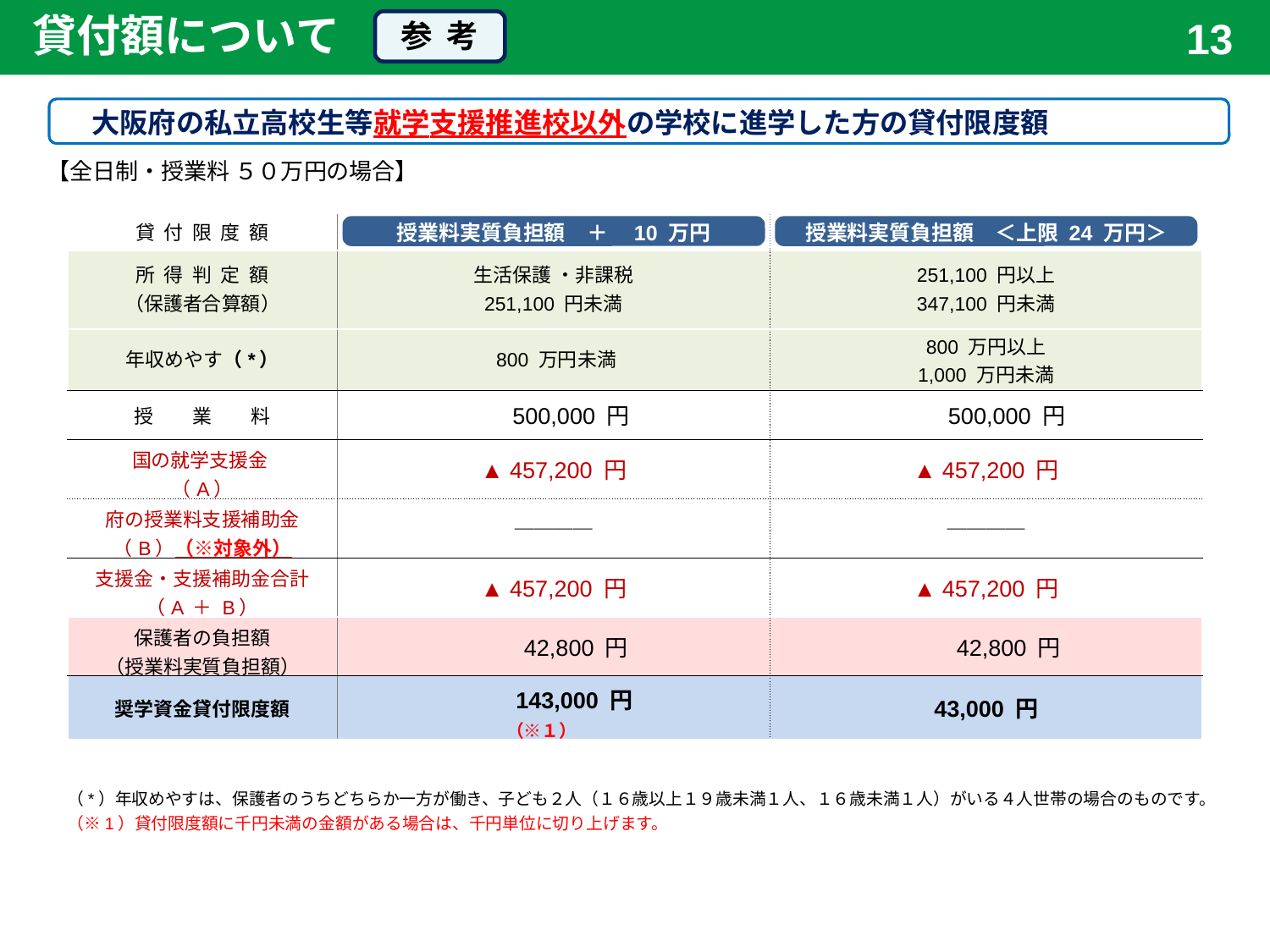

貸付額について
13
参  考
　大阪府の私立高校生等就学支援推進校以外の学校に進学した方の貸付限度額
【全日制・授業料 ５０万円の場合】
| 貸 付 限 度 額 |  |  |
| --- | --- | --- |
| 所 得 判 定 額 （保護者合算額） | 生活保護 ・非課税 251,100 円未満 | 251,100 円以上 347,100 円未満 |
| 年収めやす（\*） | 800 万円未満 | 800 万円以上 1,000 万円未満 |
| 授　　業　　料 | 500,000 円 | 500,000 円 |
| 国の就学支援金 （A） | ▲ 457,200 円 | ▲ 457,200 円 |
| 府の授業料支援補助金 （B）（※対象外） | ―――― | ―――― |
| 支援金・支援補助金合計 （A ＋ B） | ▲ 457,200 円 | ▲ 457,200 円 |
| 保護者の負担額 （授業料実質負担額） | 42,800 円 | 42,800 円 |
| 奨学資金貸付限度額 | 143,000 円 （※１） | 43,000 円 |
授業料実質負担額　＜上限 24 万円＞
授業料実質負担額　＋　10 万円
（*）年収めやすは、保護者のうちどちらか一方が働き、子ども２人（１６歳以上１９歳未満１人、１６歳未満１人）がいる４人世帯の場合のものです。

（※1）貸付限度額に千円未満の金額がある場合は、千円単位に切り上げます。